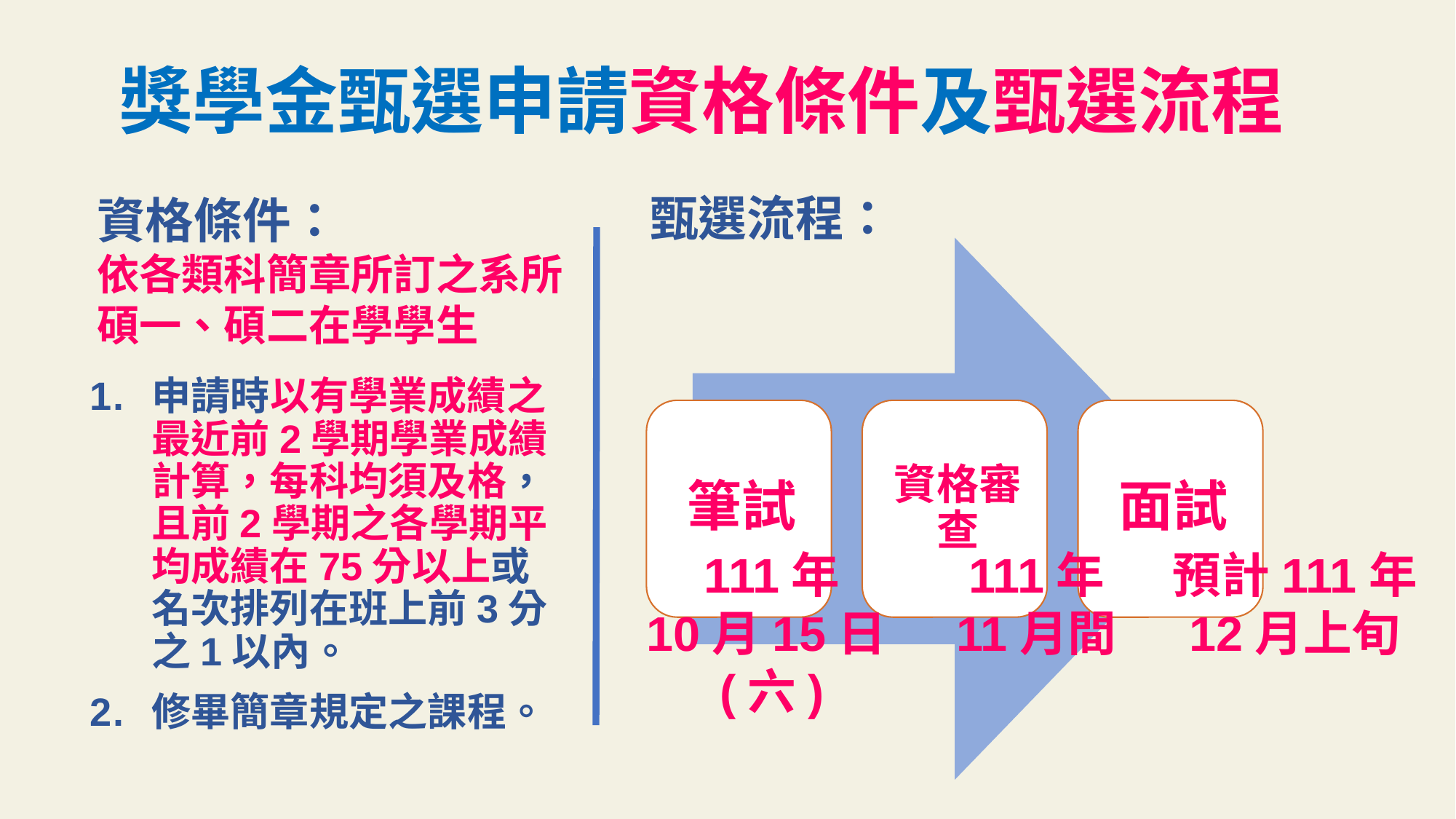

獎學金甄選申請資格條件及甄選流程
甄選流程：
資格條件：
依各類科簡章所訂之系所
碩一、碩二在學學生
筆試
資格審查
面試
111年
10月15日(六)
預計111年
12月上旬
申請時以有學業成績之最近前2學期學業成績計算，每科均須及格，且前2學期之各學期平均成績在75分以上或名次排列在班上前3分之1以內。
修畢簡章規定之課程。
111年
11月間